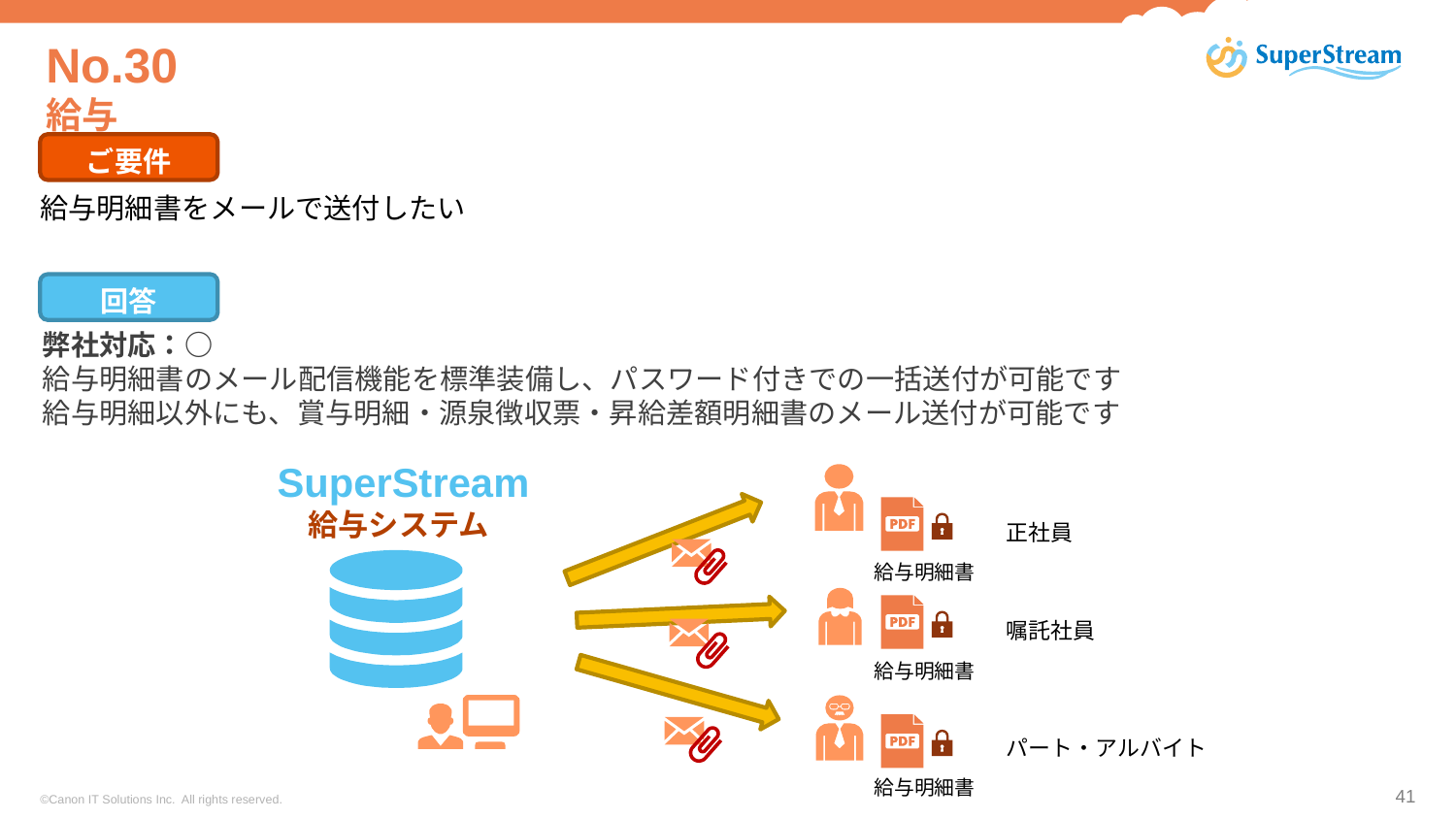

# No.30 給与
ご要件
給与明細書をメールで送付したい
回答
弊社対応：○
給与明細書のメール配信機能を標準装備し、パスワード付きでの一括送付が可能です
給与明細以外にも、賞与明細・源泉徴収票・昇給差額明細書のメール送付が可能です
SuperStream

給与システム
正社員

給与明細書

嘱託社員

給与明細書

パート・アルバイト

給与明細書
©Canon IT Solutions Inc.  All rights reserved.
41